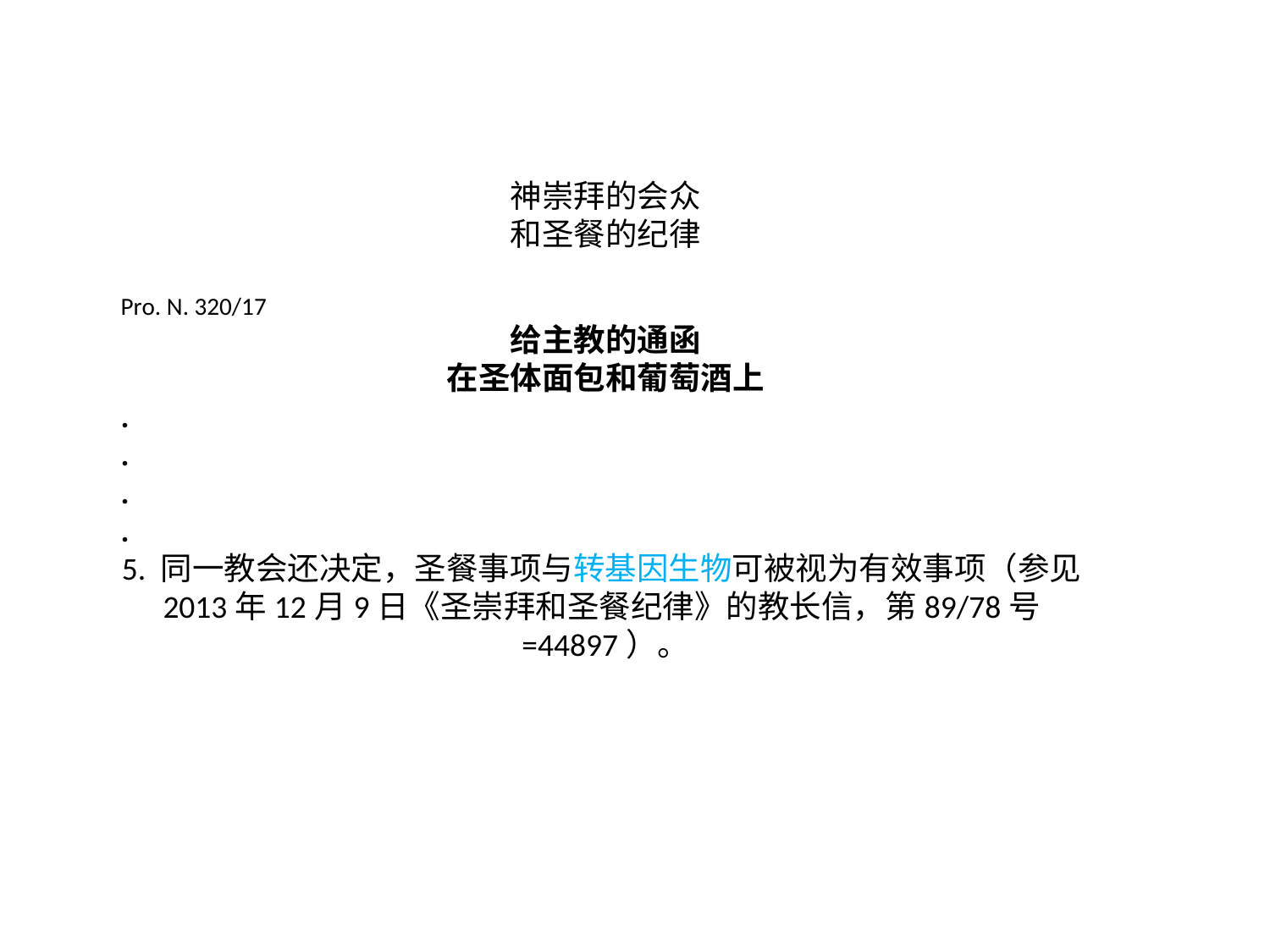

神崇拜的会众
和圣餐的纪律

Pro. N. 320/17
给主教的通函
在圣体面包和葡萄酒上
.
.
.
.
5. 同一教会还决定，圣餐事项与转基因生物可被视为有效事项（参见2013年12月9日《圣崇拜和圣餐纪律》的教长信，第89/78号=44897）。